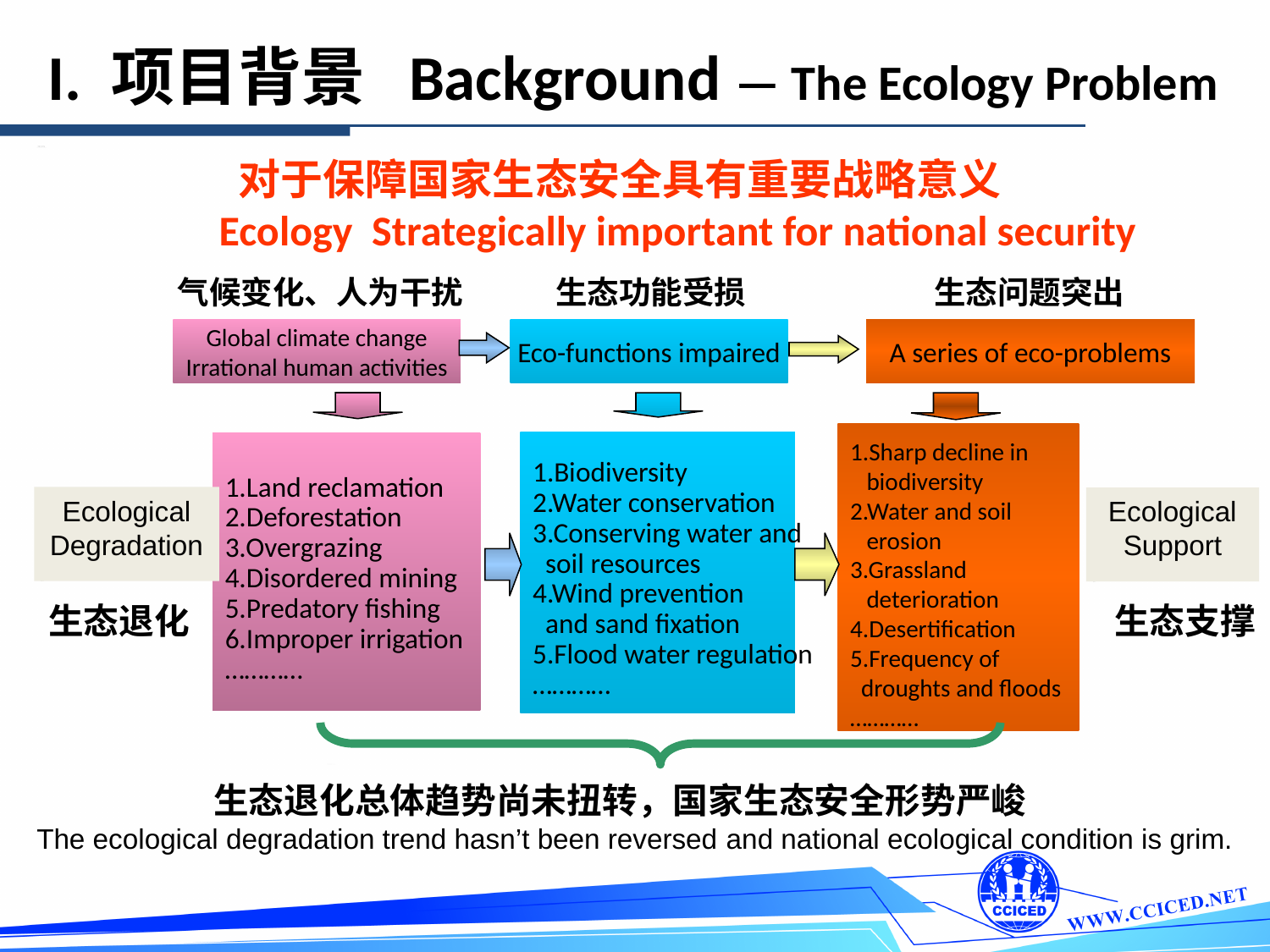

I. 项目背景  Background — The Ecology Problem
                   对于保障国家生态安全具有重要战略意义
                  Ecology  Strategically important for national security
气候变化、人为干扰
生态功能受损
生态问题突出
A series of eco-problems

1.Sharp decline in
   biodiversity
2.Water and soil
   erosion
3.Grassland
   deterioration
4.Desertification
5.Frequency of
  droughts and floods
…………

Global climate change
Irrational human activities

1.Land reclamation
2.Deforestation
3.Overgrazing
4.Disordered mining
5.Predatory fishing
6.Improper irrigation
…………
Eco-functions impaired

1.Biodiversity
2.Water conservation
3.Conserving water and
  soil resources
4.Wind prevention
  and sand fixation
5.Flood water regulation
…………

Ecological Degradation
Ecological Support
生态退化
生态支撑
生态退化总体趋势尚未扭转，国家生态安全形势严峻
The ecological degradation trend hasn’t been reversed and national ecological condition is grim.